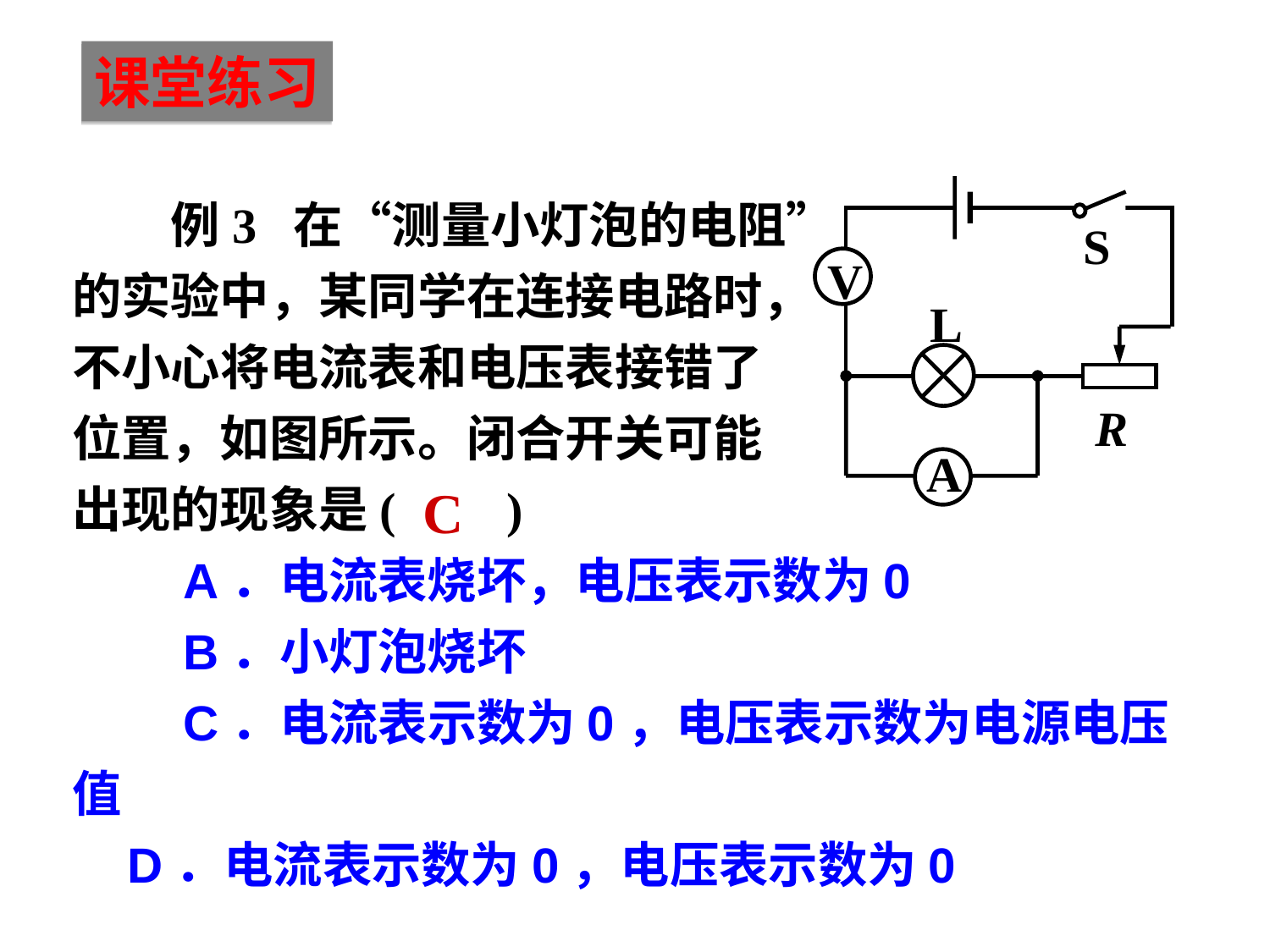

课堂练习
　　例3  在“测量小灯泡的电阻”
的实验中，某同学在连接电路时，
不小心将电流表和电压表接错了
位置，如图所示。闭合开关可能
出现的现象是(         )
　　A．电流表烧坏，电压表示数为0
　　B．小灯泡烧坏
　　C．电流表示数为0，电压表示数为电源电压值
    D．电流表示数为0，电压表示数为0

S
V

L

R
A

C